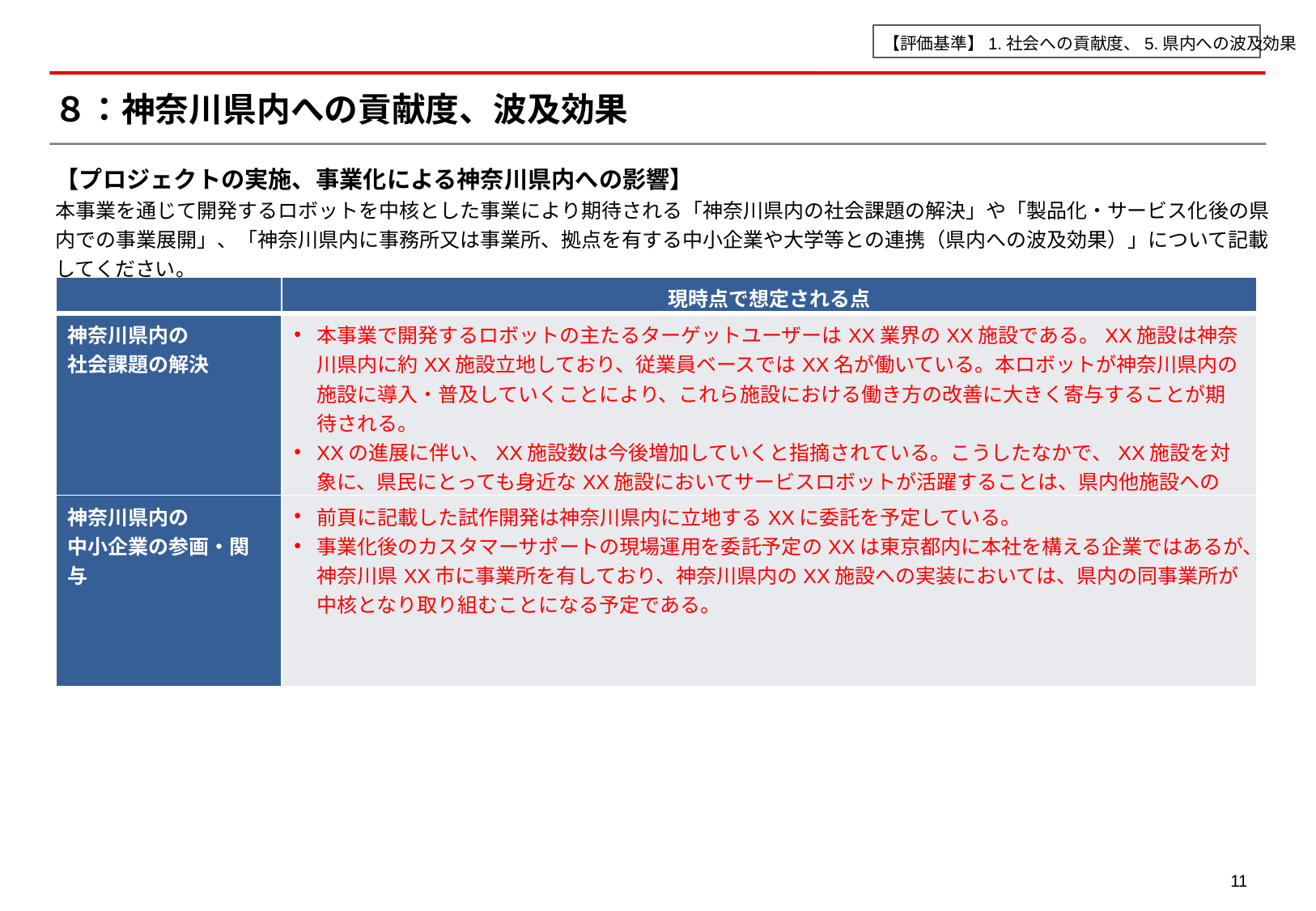

【評価基準】1.社会への貢献度、5.県内への波及効果
# ８：神奈川県内への貢献度、波及効果
【プロジェクトの実施、事業化による神奈川県内への影響】
本事業を通じて開発するロボットを中核とした事業により期待される「神奈川県内の社会課題の解決」や「製品化・サービス化後の県内での事業展開」、「神奈川県内に事務所又は事業所、拠点を有する中小企業や大学等との連携（県内への波及効果）」について記載してください。
|  | 現時点で想定される点 |
| --- | --- |
| 神奈川県内の 社会課題の解決 | 本事業で開発するロボットの主たるターゲットユーザーはXX業界のXX施設である。XX施設は神奈川県内に約XX施設立地しており、従業員ベースではXX名が働いている。本ロボットが神奈川県内の施設に導入・普及していくことにより、これら施設における働き方の改善に大きく寄与することが期待される。 XXの進展に伴い、XX施設数は今後増加していくと指摘されている。こうしたなかで、XX施設を対象に、県民にとっても身近なXX施設においてサービスロボットが活躍することは、県内他施設へのサービスロボットの水平展開の一助となると考える。 |
| 神奈川県内の 中小企業の参画・関与 | 前頁に記載した試作開発は神奈川県内に立地するXXに委託を予定している。 事業化後のカスタマーサポートの現場運用を委託予定のXXは東京都内に本社を構える企業ではあるが、神奈川県XX市に事業所を有しており、神奈川県内のXX施設への実装においては、県内の同事業所が中核となり取り組むことになる予定である。 |